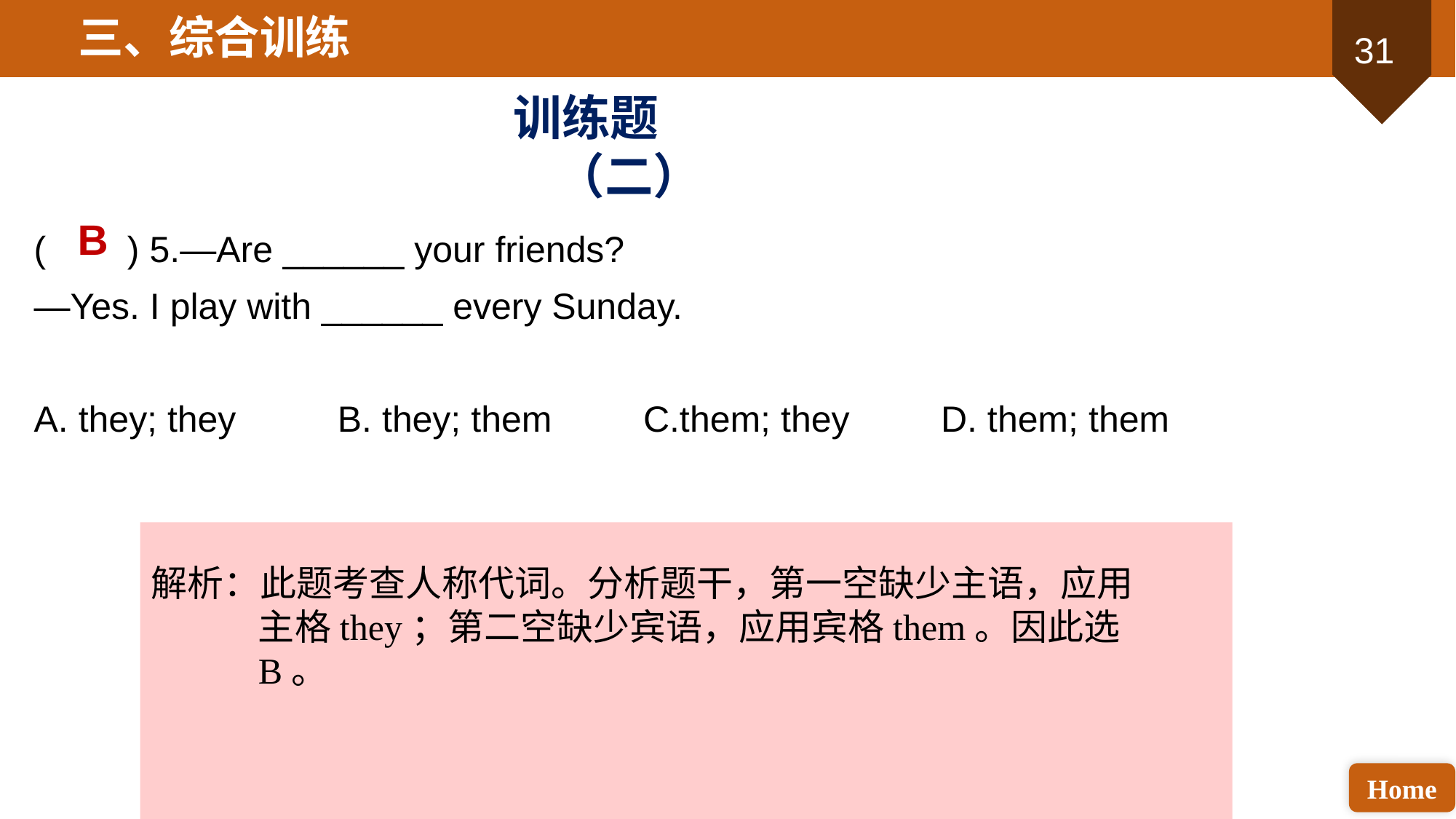

三、综合训练
训练题（二）
B
(        ) 5.—Are ______ your friends?
—Yes. I play with ______ every Sunday.

A. they; they          B. they; them         C.them; they         D. them; them

解析：此题考查人称代词。分析题干，第一空缺少主语，应用主格they；第二空缺少宾语，应用宾格them。因此选B。